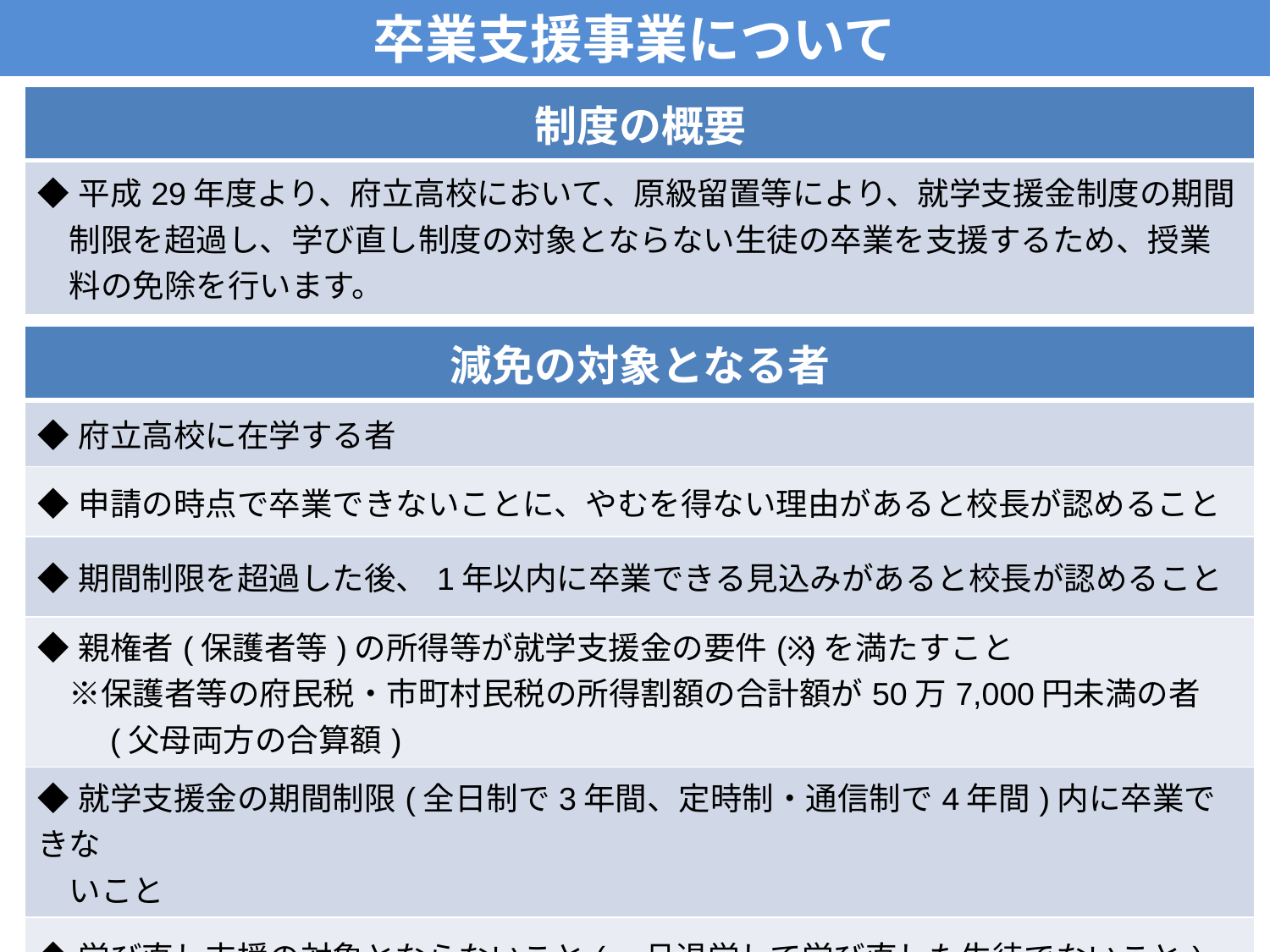

# 卒業支援事業について
| 制度の概要 |
| --- |
| ◆平成29年度より、府立高校において、原級留置等により、就学支援金制度の期間 　制限を超過し、学び直し制度の対象とならない生徒の卒業を支援するため、授業 　料の免除を行います。 |
| 減免の対象となる者 |
| --- |
| ◆府立高校に在学する者 |
| ◆申請の時点で卒業できないことに、やむを得ない理由があると校長が認めること |
| ◆期間制限を超過した後、1年以内に卒業できる見込みがあると校長が認めること |
| ◆親権者(保護者等)の所得等が就学支援金の要件(※)を満たすこと 　※保護者等の府民税・市町村民税の所得割額の合計額が50万7,000円未満の者 　　(父母両方の合算額) |
| ◆就学支援金の期間制限(全日制で3年間、定時制・通信制で4年間)内に卒業できな 　いこと |
| ◆学び直し支援の対象とならないこと(一旦退学して学び直した生徒でないこと) |